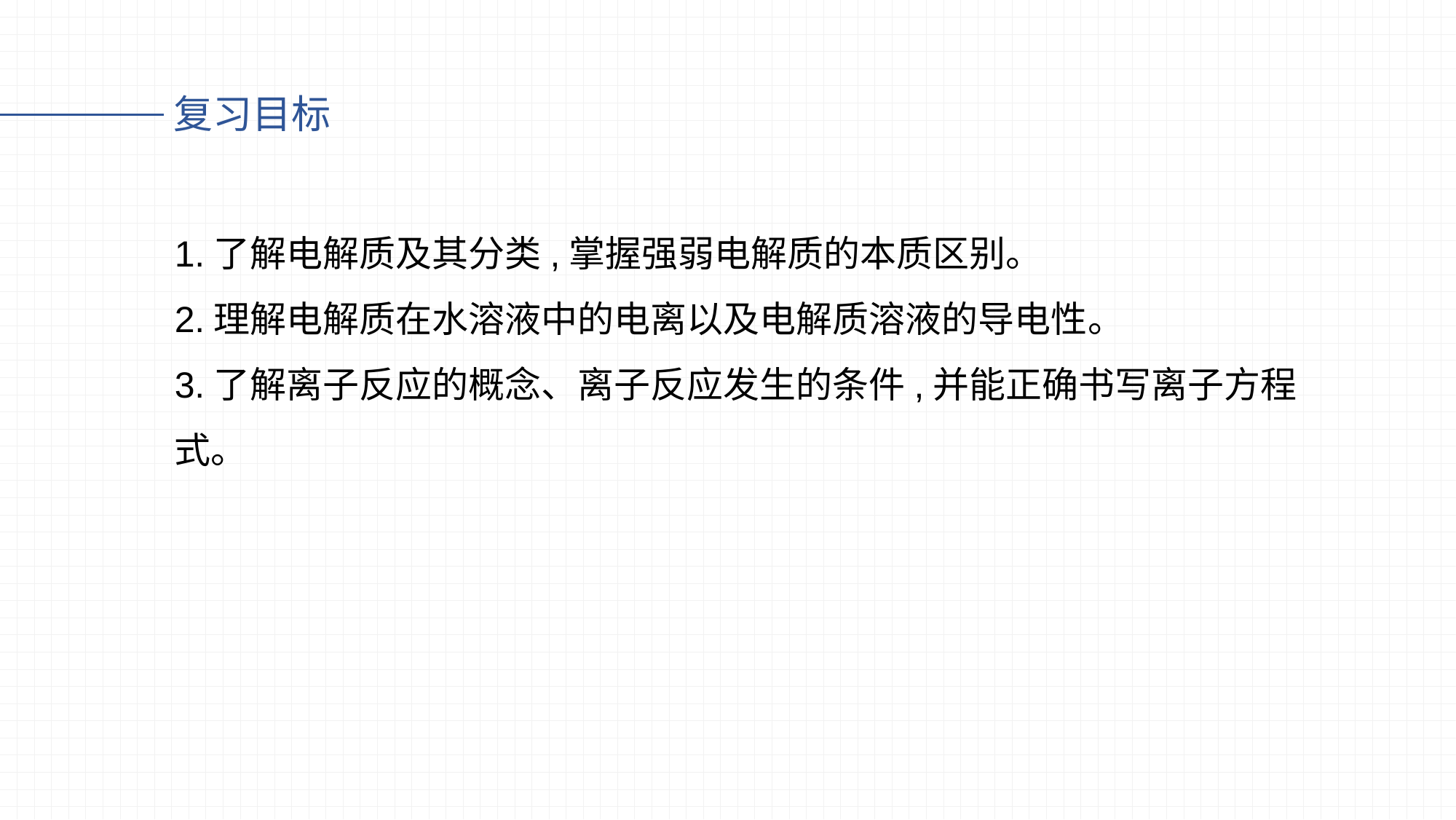

复习目标
1.了解电解质及其分类,掌握强弱电解质的本质区别。
2.理解电解质在水溶液中的电离以及电解质溶液的导电性。
3.了解离子反应的概念、离子反应发生的条件,并能正确书写离子方程式。